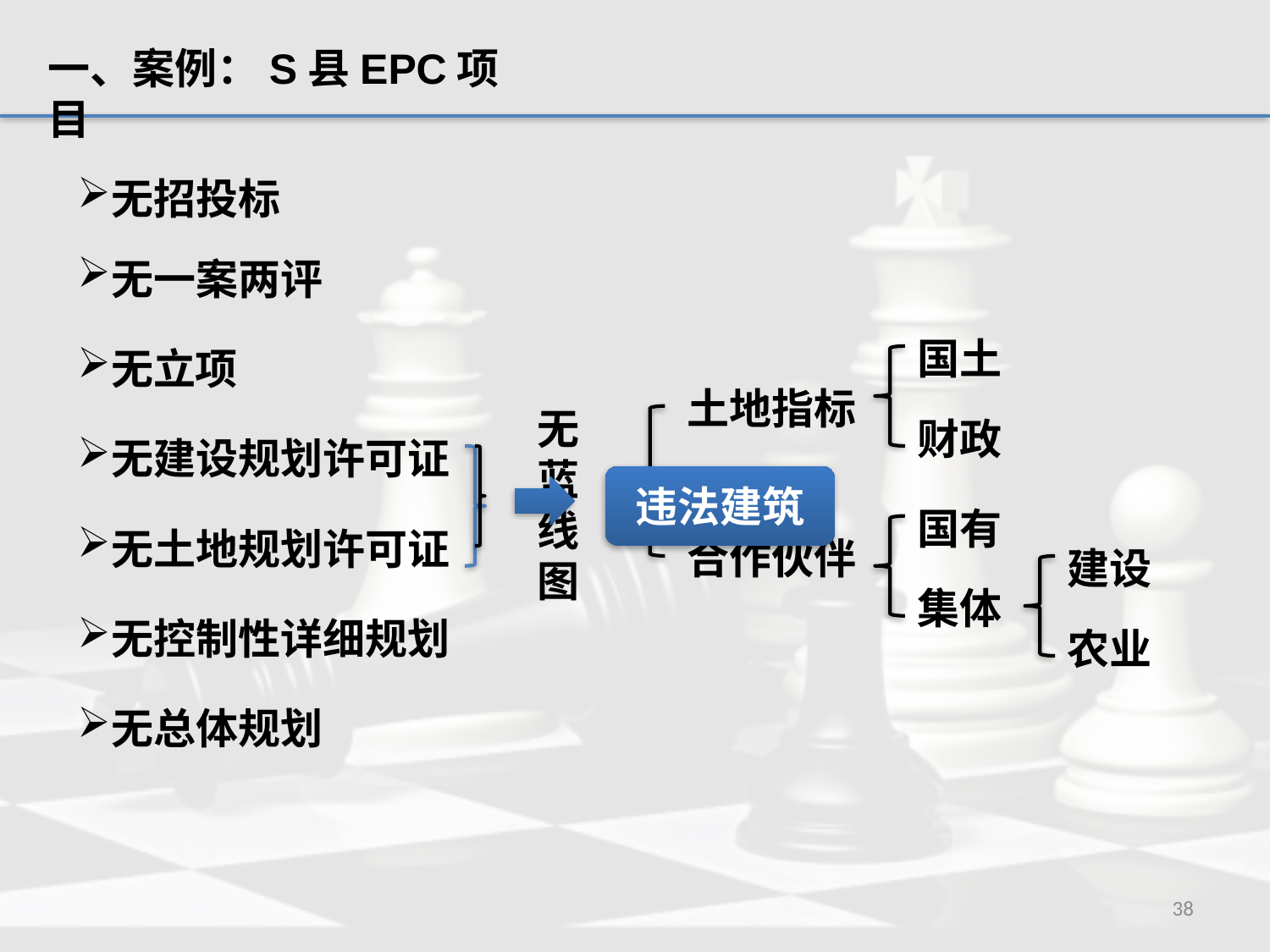

一、案例：S县EPC项目
无招投标
无一案两评
国土
无立项

土地指标
无蓝线图

财政
无建设规划许可证

违法建筑

国有
无土地规划许可证

合作伙伴
建设

集体
无控制性详细规划
农业
无总体规划

38